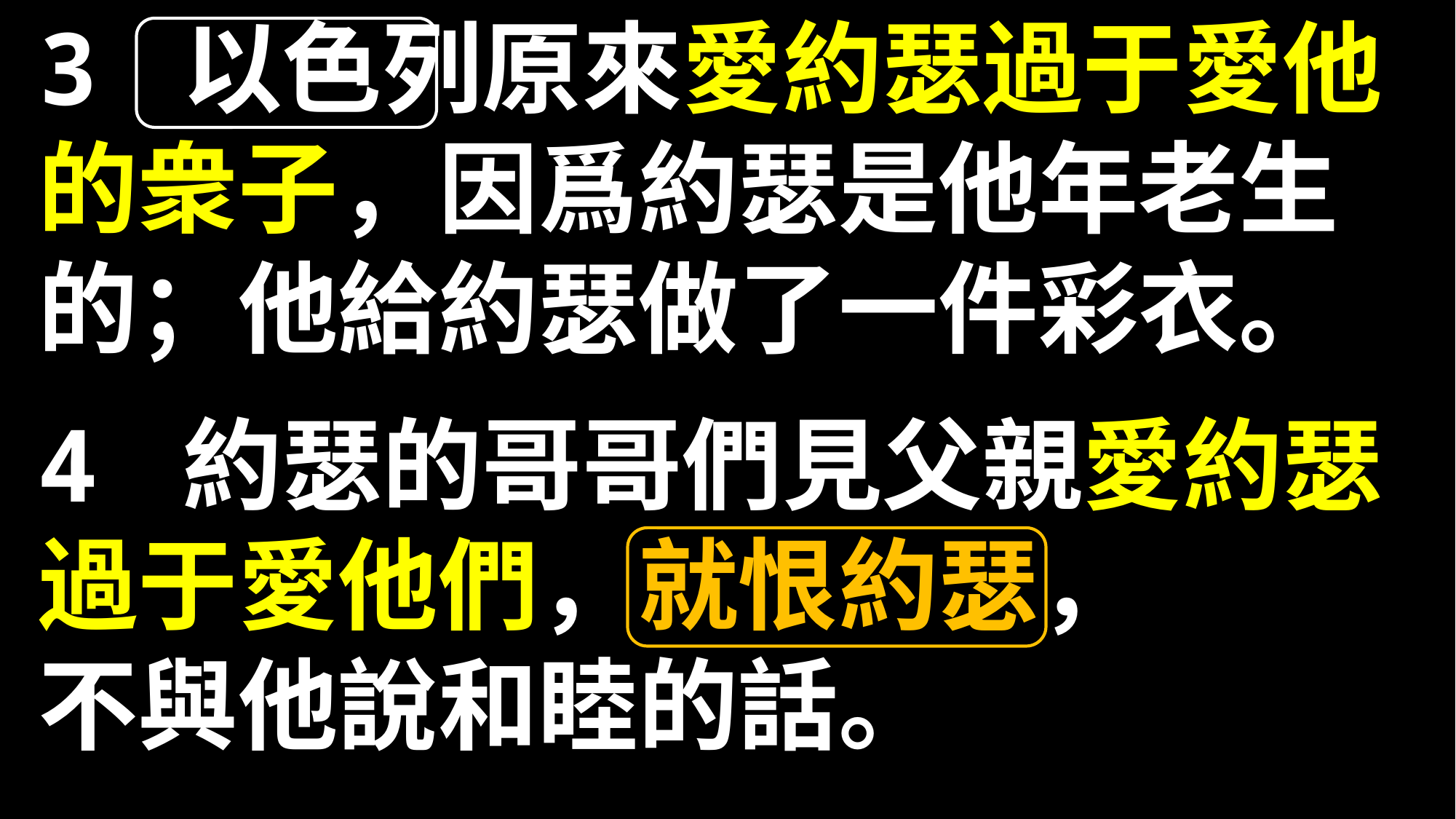

3 以色列原來愛約瑟過于愛他的衆子，因爲約瑟是他年老生的；他給約瑟做了一件彩衣。
4 約瑟的哥哥們見父親愛約瑟過于愛他們，就恨約瑟，
不與他說和睦的話。